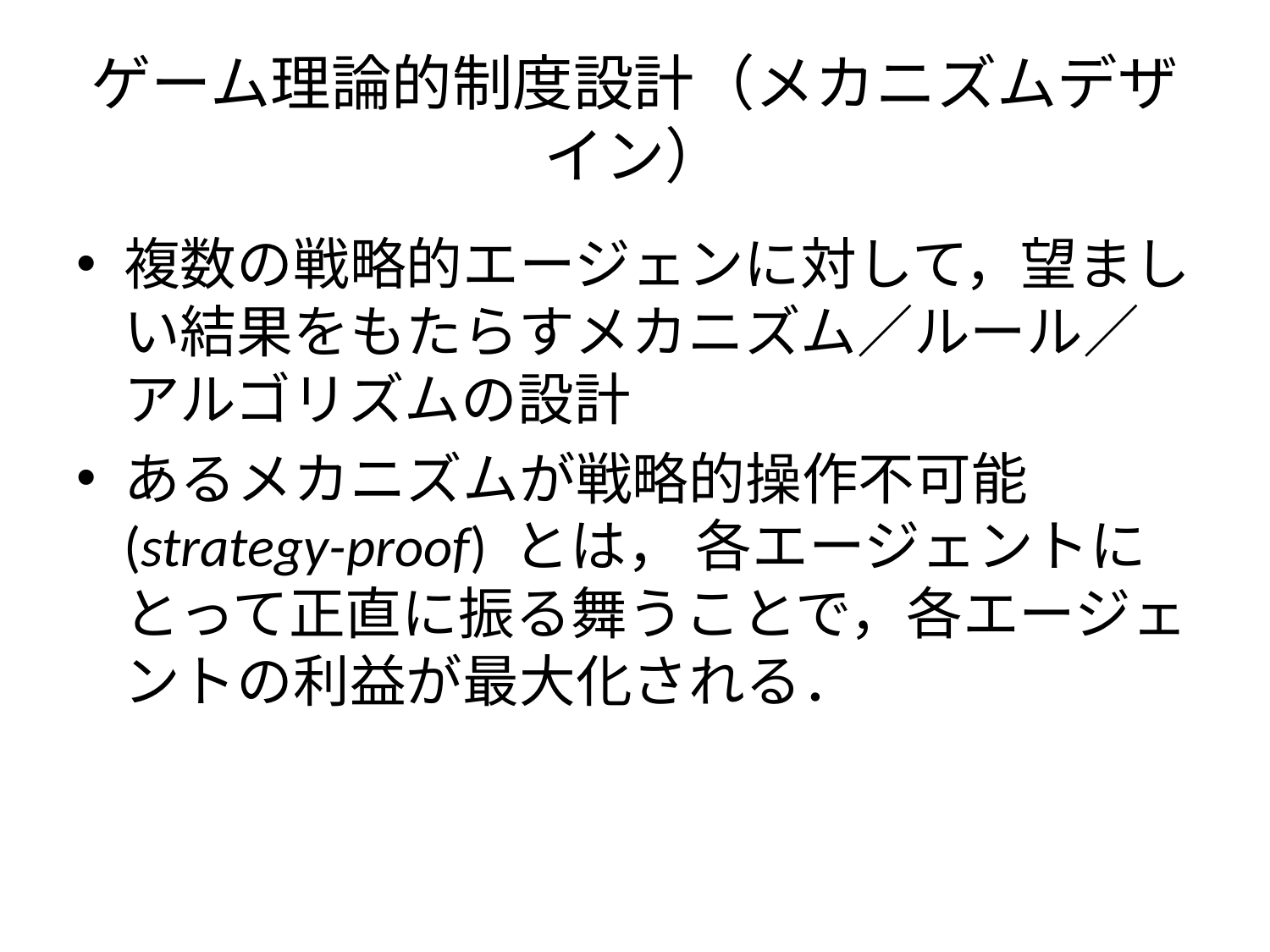

# ゲーム理論的制度設計（メカニズムデザイン）
複数の戦略的エージェンに対して，望ましい結果をもたらすメカニズム／ルール／アルゴリズムの設計
あるメカニズムが戦略的操作不可能 (strategy-proof) とは， 各エージェントにとって正直に振る舞うことで，各エージェントの利益が最大化される．